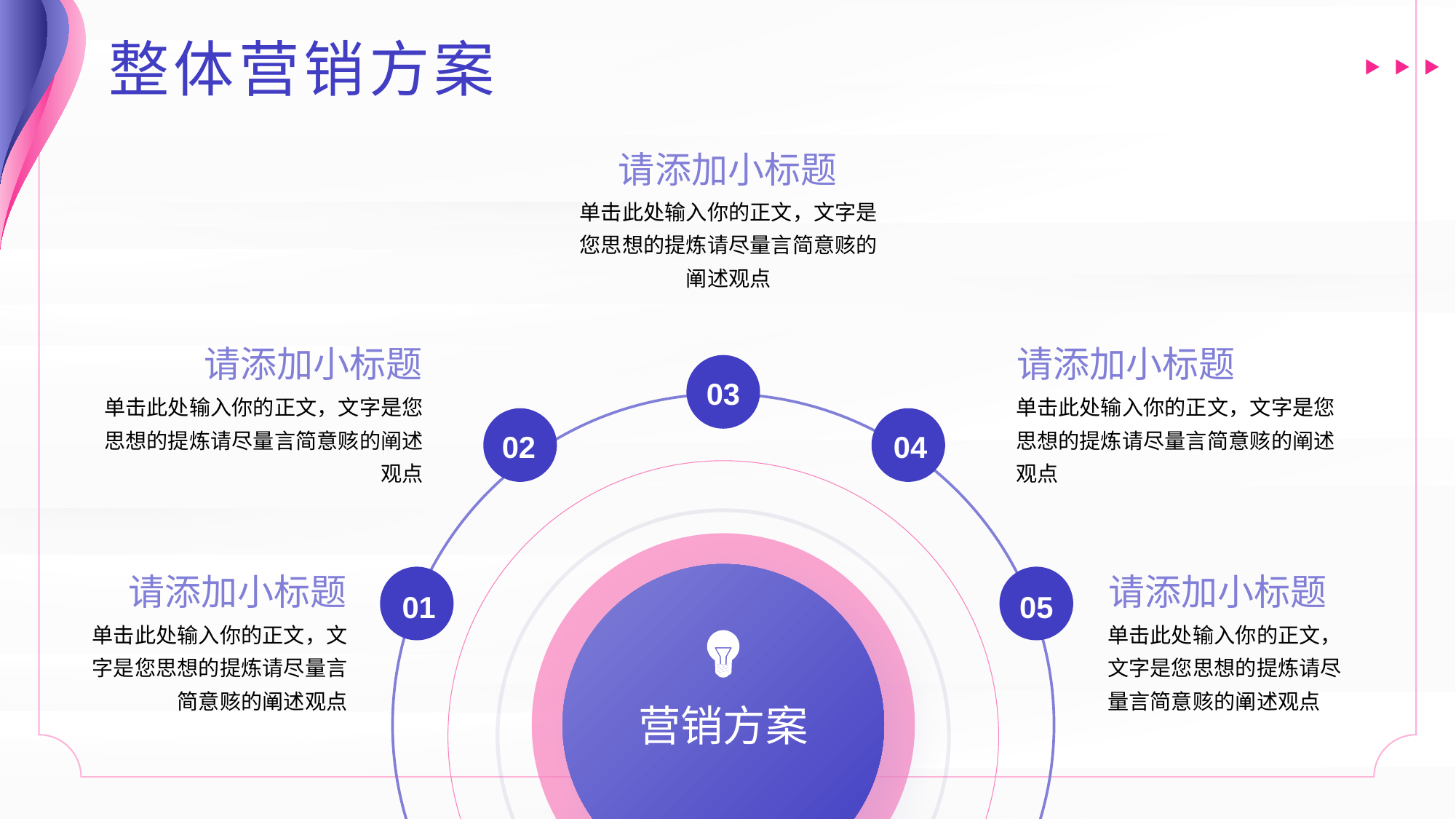

整体营销方案
请添加小标题
单击此处输入你的正文，文字是您思想的提炼请尽量言简意赅的阐述观点
请添加小标题
请添加小标题

03
单击此处输入你的正文，文字是您思想的提炼请尽量言简意赅的阐述观点
单击此处输入你的正文，文字是您思想的提炼请尽量言简意赅的阐述观点

02
04

请添加小标题
请添加小标题
01
05
单击此处输入你的正文，文字是您思想的提炼请尽量言简意赅的阐述观点
单击此处输入你的正文，文字是您思想的提炼请尽量言简意赅的阐述观点

营销方案